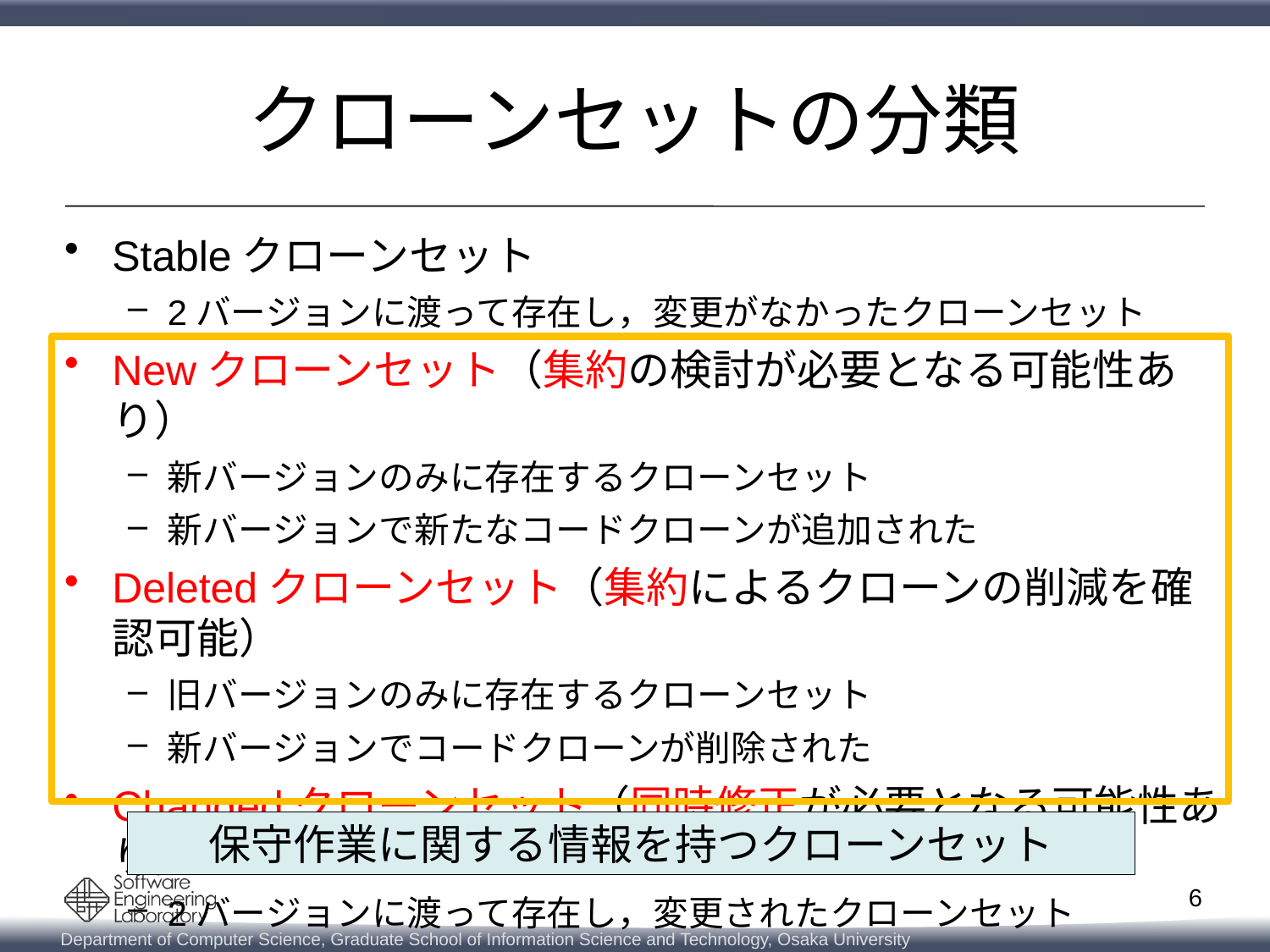

# クローンセットの分類
Stableクローンセット
2バージョンに渡って存在し，変更がなかったクローンセット
Newクローンセット（集約の検討が必要となる可能性あり）
新バージョンのみに存在するクローンセット
新バージョンで新たなコードクローンが追加された
Deletedクローンセット（集約によるクローンの削減を確認可能）
旧バージョンのみに存在するクローンセット
新バージョンでコードクローンが削除された
Changedクローンセット（同時修正が必要となる可能性あり）
2バージョンに渡って存在し，変更されたクローンセット

保守作業に関する情報を持つクローンセット
6